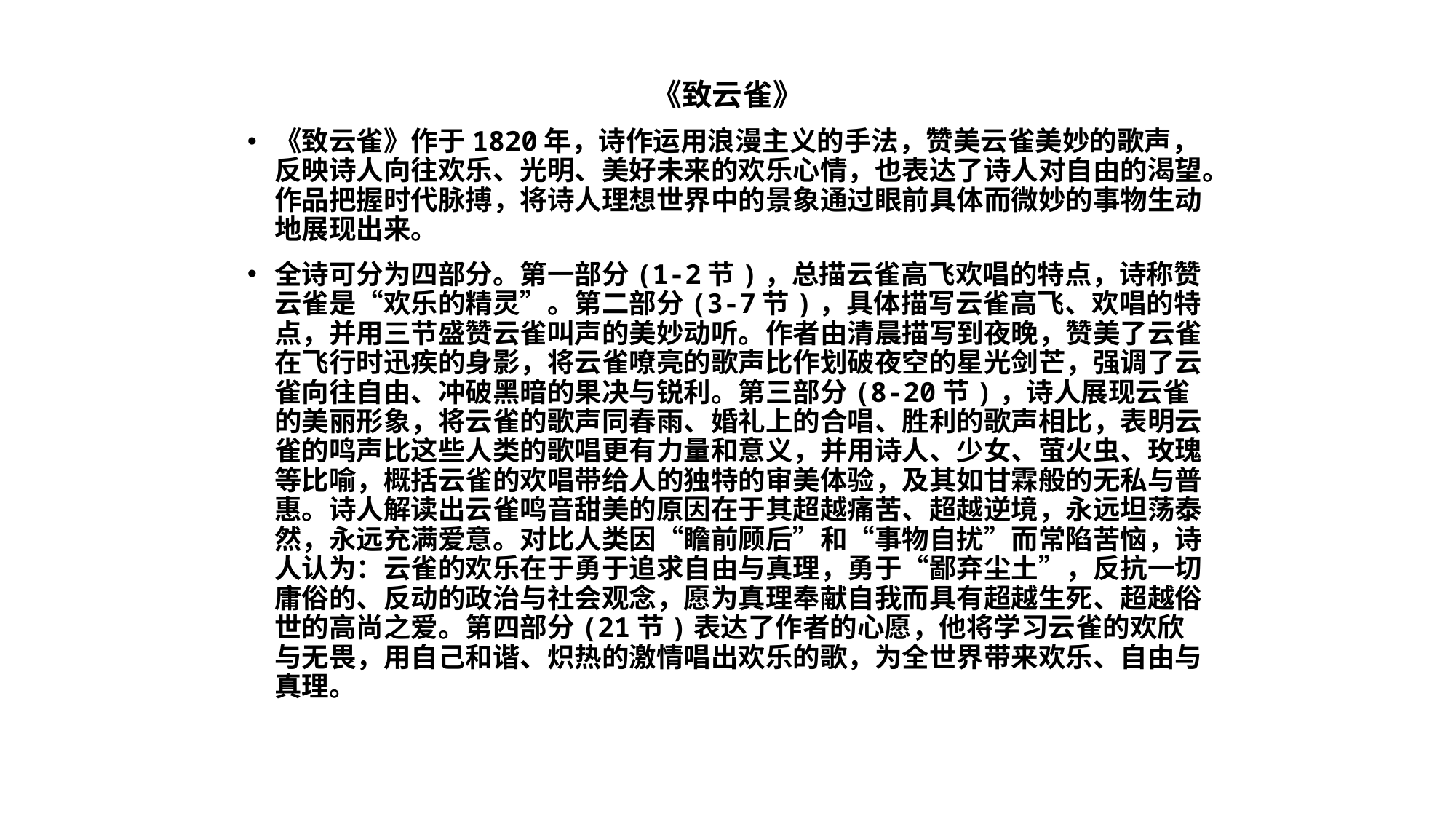

《致云雀》
《致云雀》作于1820年，诗作运用浪漫主义的手法，赞美云雀美妙的歌声，反映诗人向往欢乐、光明、美好未来的欢乐心情，也表达了诗人对自由的渴望。作品把握时代脉搏，将诗人理想世界中的景象通过眼前具体而微妙的事物生动地展现出来。
全诗可分为四部分。第一部分(1-2节)，总描云雀高飞欢唱的特点，诗称赞云雀是“欢乐的精灵”。第二部分(3-7节)，具体描写云雀高飞、欢唱的特点，并用三节盛赞云雀叫声的美妙动听。作者由清晨描写到夜晚，赞美了云雀在飞行时迅疾的身影，将云雀嘹亮的歌声比作划破夜空的星光剑芒，强调了云雀向往自由、冲破黑暗的果决与锐利。第三部分(8-20节)，诗人展现云雀的美丽形象，将云雀的歌声同春雨、婚礼上的合唱、胜利的歌声相比，表明云雀的鸣声比这些人类的歌唱更有力量和意义，并用诗人、少女、萤火虫、玫瑰等比喻，概括云雀的欢唱带给人的独特的审美体验，及其如甘霖般的无私与普惠。诗人解读出云雀鸣音甜美的原因在于其超越痛苦、超越逆境，永远坦荡泰然，永远充满爱意。对比人类因“瞻前顾后”和“事物自扰”而常陷苦恼，诗人认为：云雀的欢乐在于勇于追求自由与真理，勇于“鄙弃尘土”，反抗一切庸俗的、反动的政治与社会观念，愿为真理奉献自我而具有超越生死、超越俗世的高尚之爱。第四部分(21节)表达了作者的心愿，他将学习云雀的欢欣与无畏，用自己和谐、炽热的激情唱出欢乐的歌，为全世界带来欢乐、自由与真理。